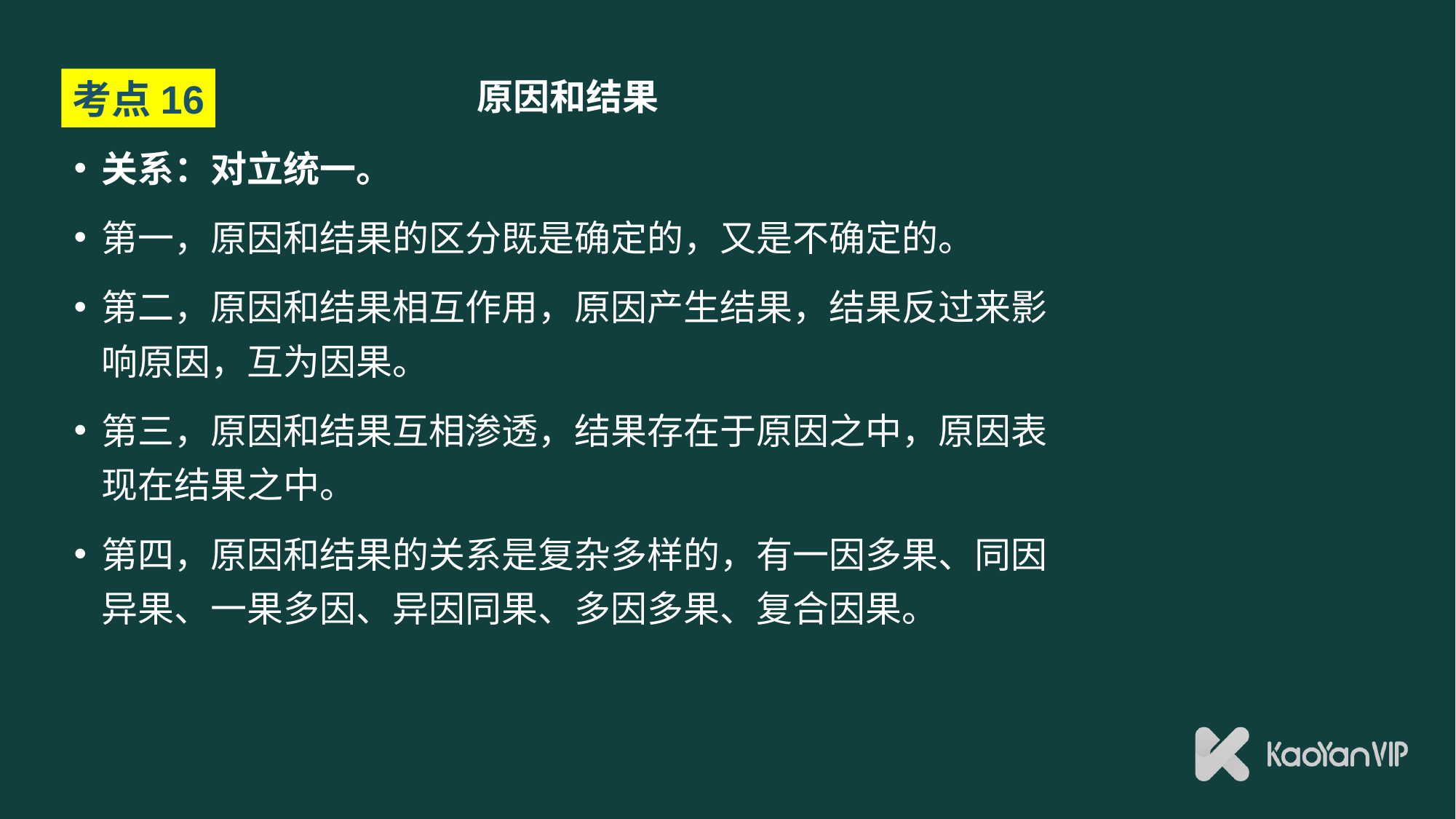

# 原因和结果
考点16
关系：对立统一。
第一，原因和结果的区分既是确定的，又是不确定的。
第二，原因和结果相互作用，原因产生结果，结果反过来影响原因，互为因果。
第三，原因和结果互相渗透，结果存在于原因之中，原因表现在结果之中。
第四，原因和结果的关系是复杂多样的，有一因多果、同因异果、一果多因、异因同果、多因多果、复合因果。